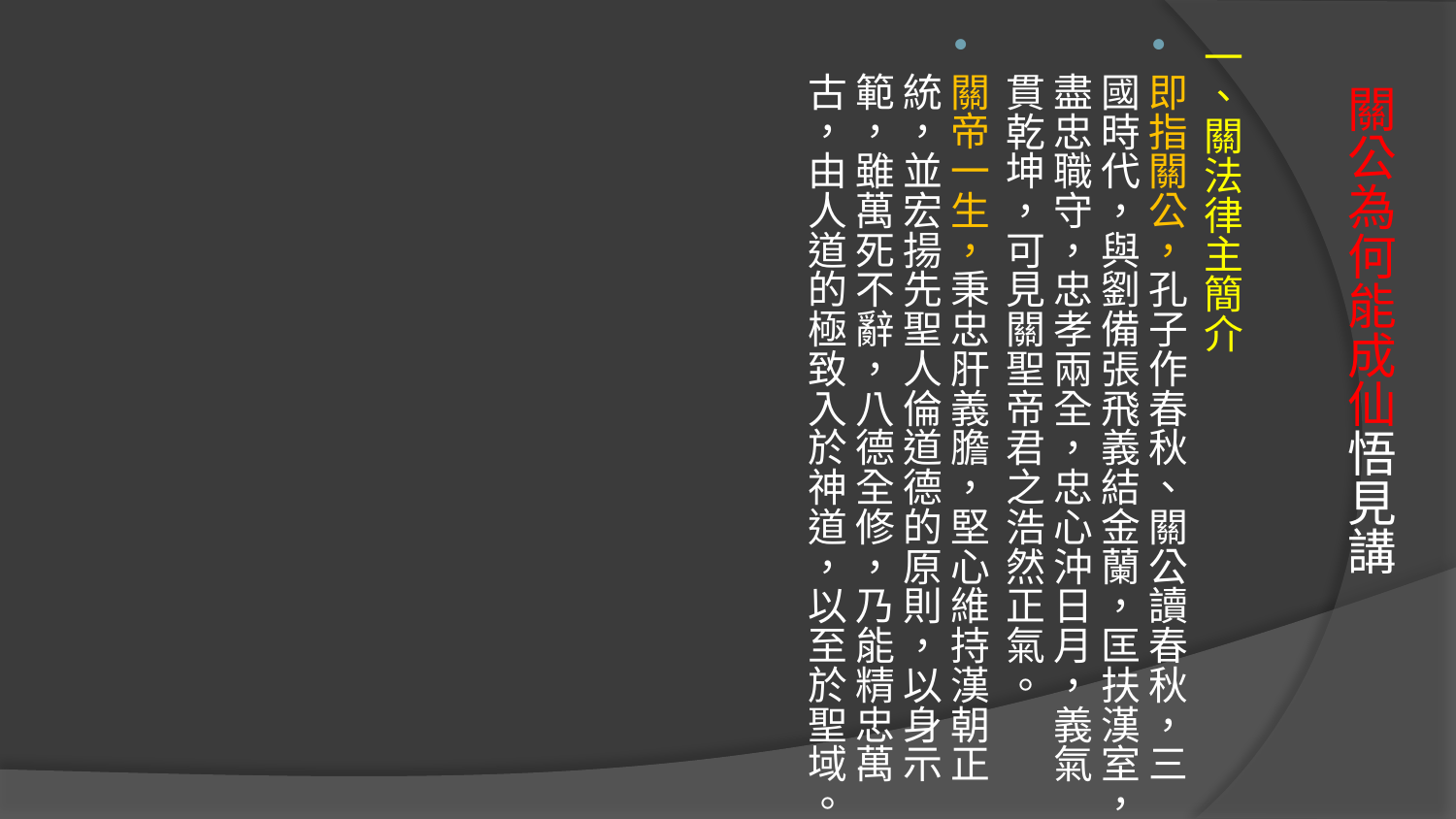

一、關法律主簡介
即指關公，孔子作春秋、關公讀春秋，三國時代，與劉備張飛義結金蘭，匡扶漢室，盡忠職守，忠孝兩全，忠心沖日月，義氣貫乾坤，可見關聖帝君之浩然正氣。
關帝一生，秉忠肝義膽，堅心維持漢朝正統，並宏揚先聖人倫道德的原則，以身示範，雖萬死不辭，八德全修，乃能精忠萬古，由人道的極致入於神道，以至於聖域。

# 關公為何能成仙悟見講